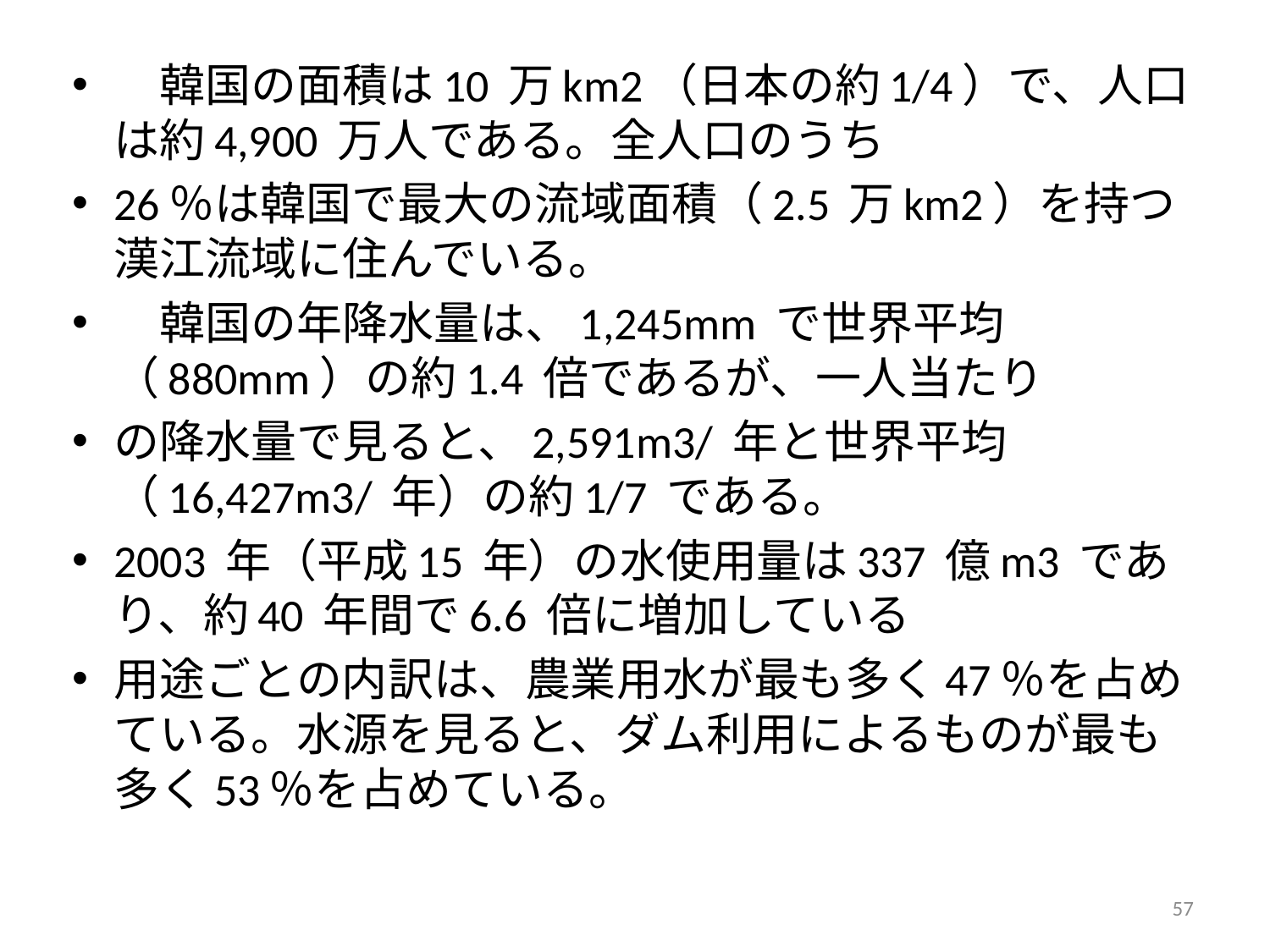

韓国の面積は10 万km2（日本の約1/4）で、人口は約4,900 万人である。全人口のうち
26％は韓国で最大の流域面積（2.5 万km2）を持つ漢江流域に住んでいる。
　韓国の年降水量は、1,245mm で世界平均（880mm）の約1.4 倍であるが、一人当たり
の降水量で見ると、2,591m3/ 年と世界平均（16,427m3/ 年）の約1/7 である。
2003 年（平成15 年）の水使用量は337 億m3 であり、約40 年間で6.6 倍に増加している
用途ごとの内訳は、農業用水が最も多く47％を占めている。水源を見ると、ダム利用によるものが最も多く53％を占めている。
57